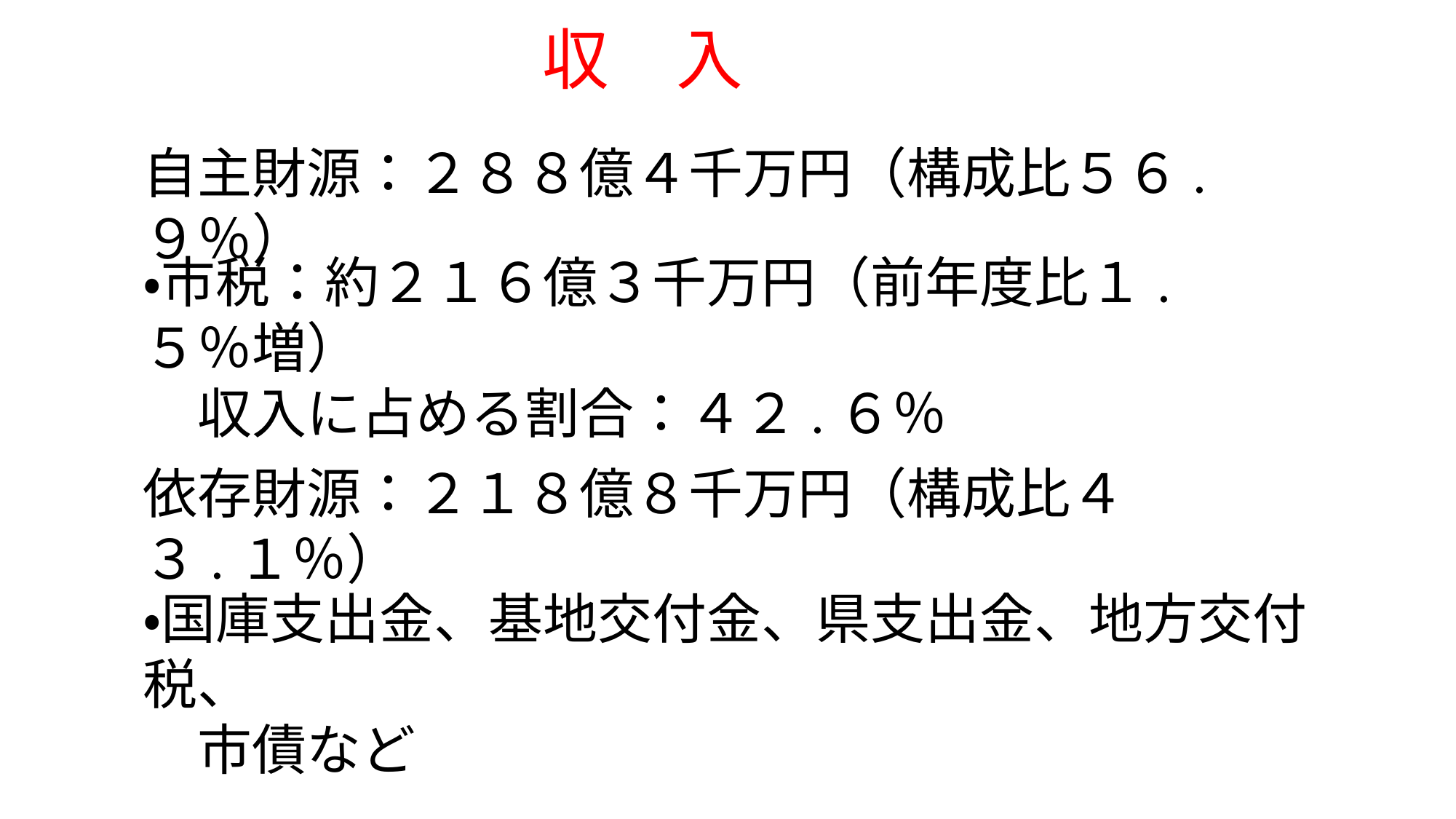

収　入
自主財源：２８８億４千万円（構成比５６.９％）
・市税：約２１６億３千万円（前年度比１.５％増）
　収入に占める割合：４２.６％
依存財源：２１８億８千万円（構成比４３.１％）
・国庫支出金、基地交付金、県支出金、地方交付税、
　市債など